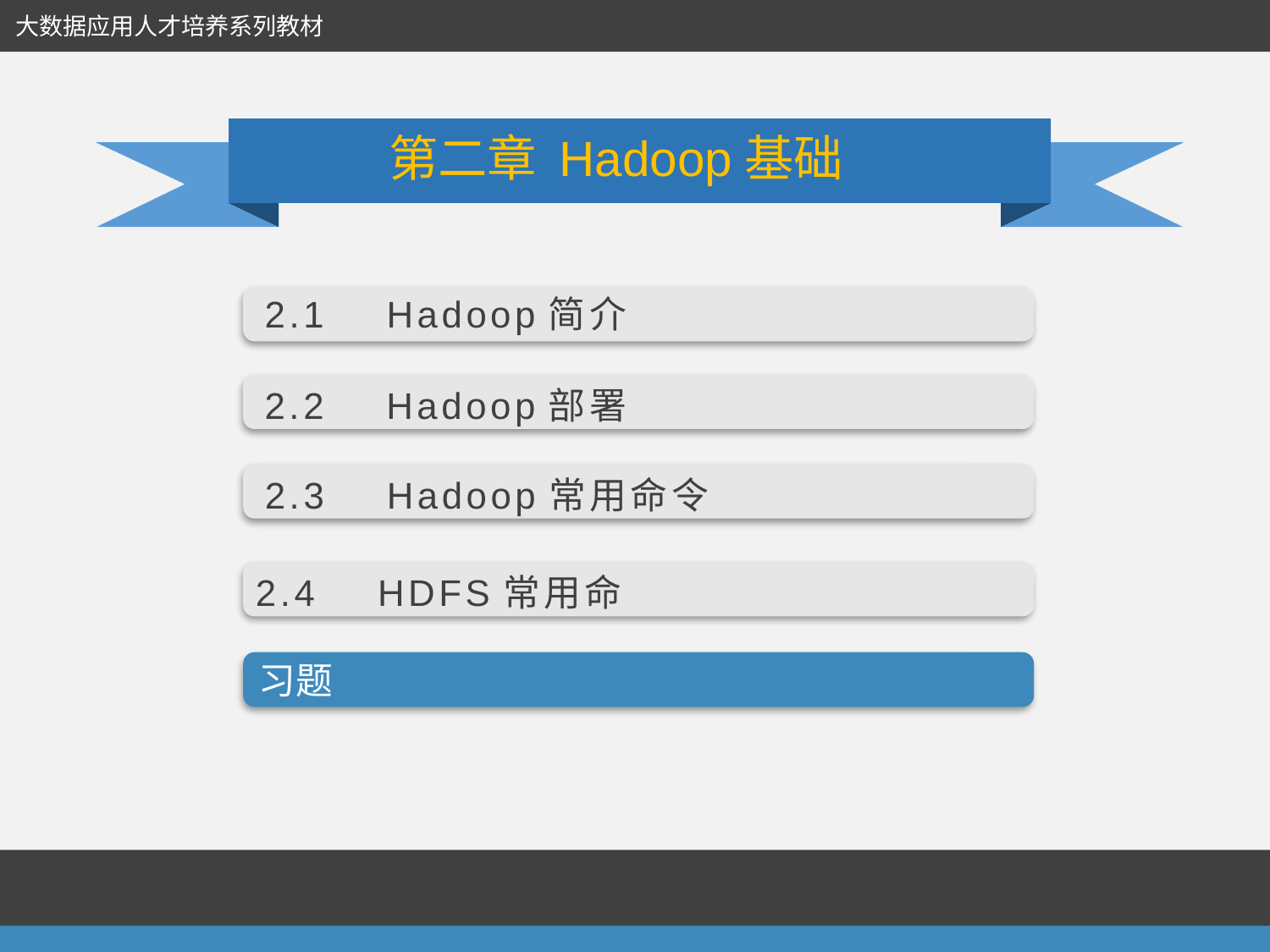

大数据应用人才培养系列教材

第二章 Hadoop基础
2.1　Hadoop简介

2.2　Hadoop部署

2.3　Hadoop常用命令

2.4　HDFS常用命
习题